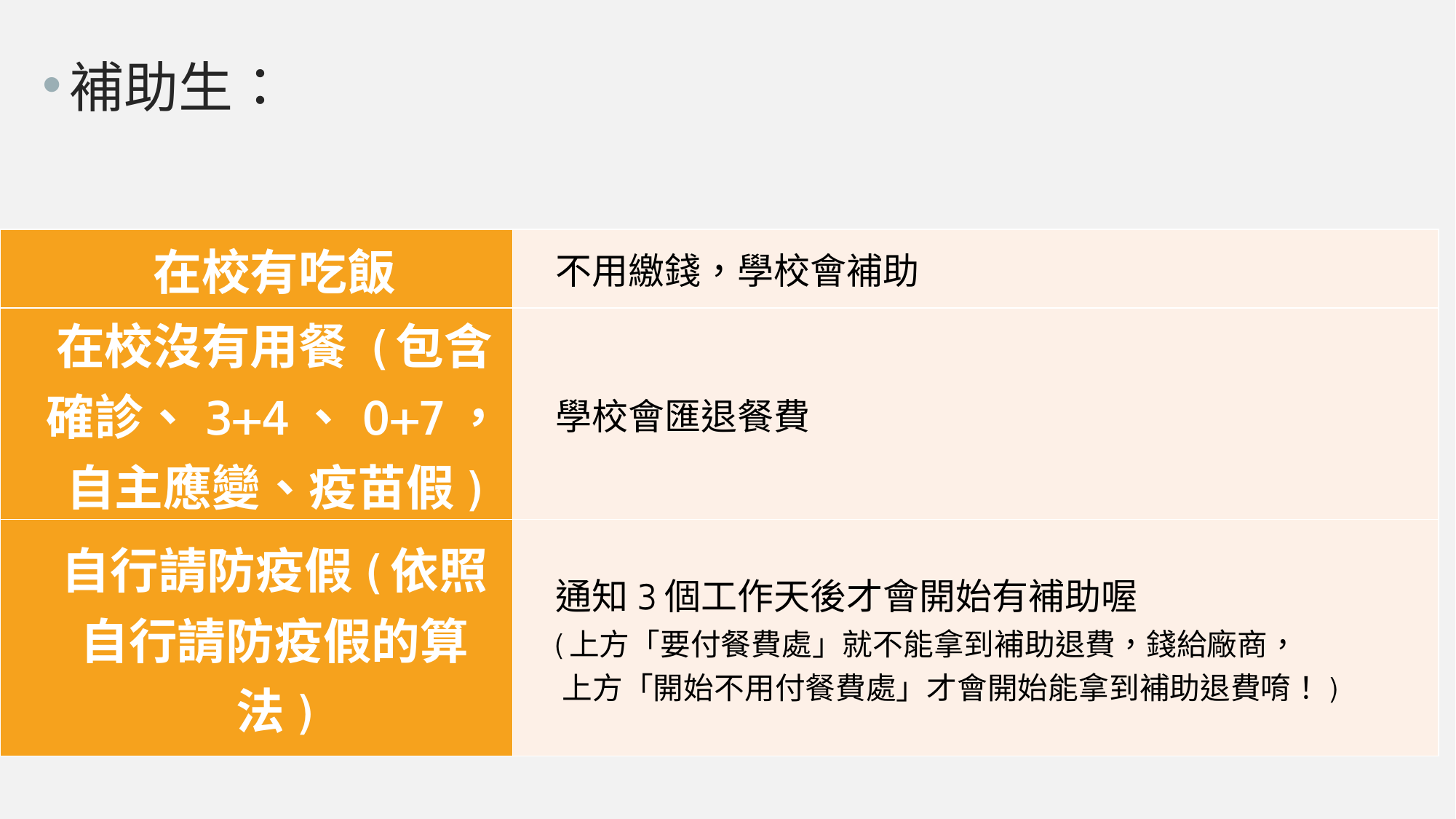

補助生：
| 在校有吃飯 | 不用繳錢，學校會補助 |
| --- | --- |
| 在校沒有用餐 (包含確診、3+4、0+7，自主應變、疫苗假) | 學校會匯退餐費 |
| 自行請防疫假(依照自行請防疫假的算法) | 通知3個工作天後才會開始有補助喔 (上方「要付餐費處」就不能拿到補助退費，錢給廠商， 上方「開始不用付餐費處」才會開始能拿到補助退費唷！) |